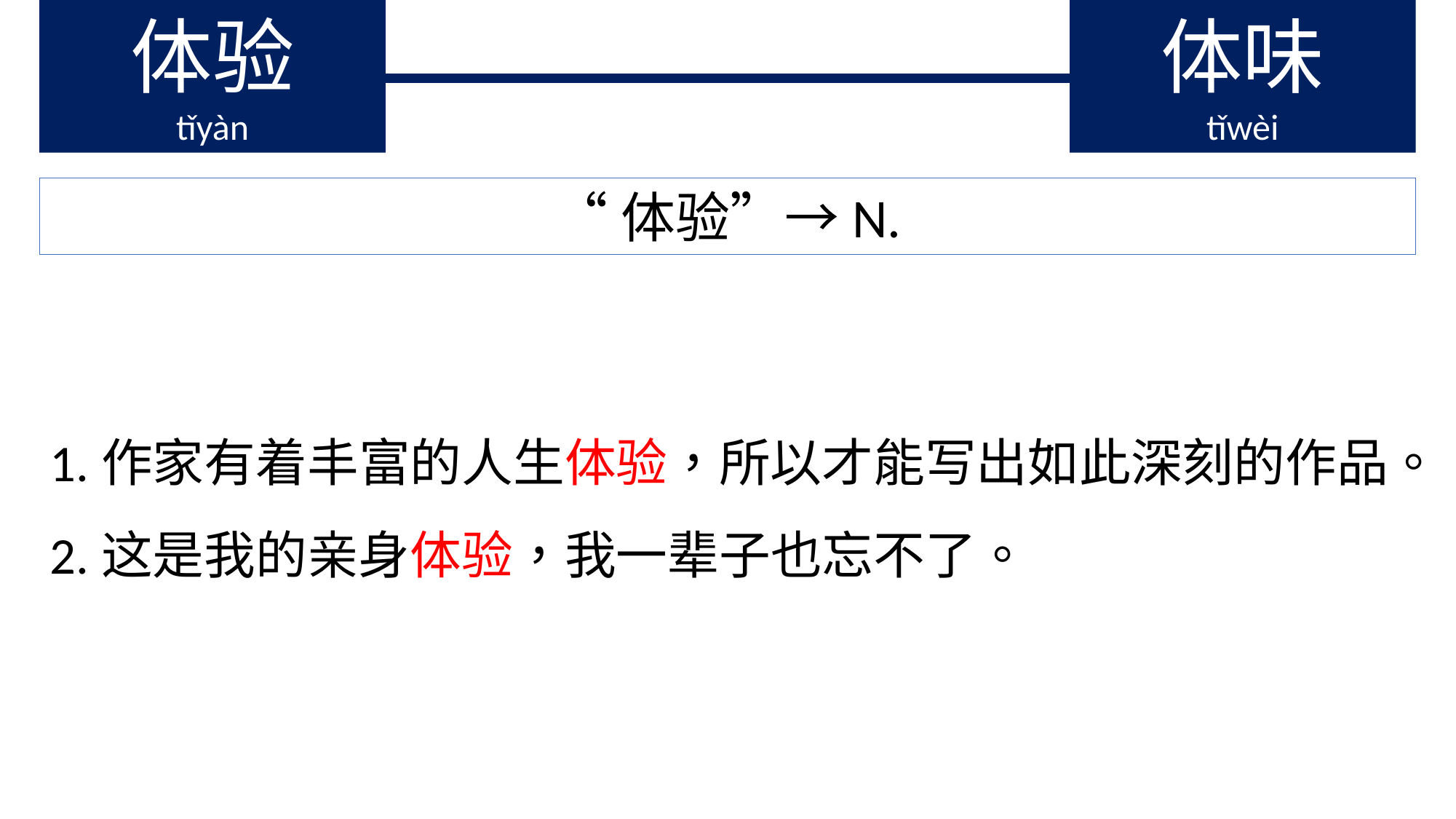

体验
tǐyàn
体味
tǐwèi
“体验”→N.
1.作家有着丰富的人生体验，所以才能写出如此深刻的作品。
2.这是我的亲身体验，我一辈子也忘不了。